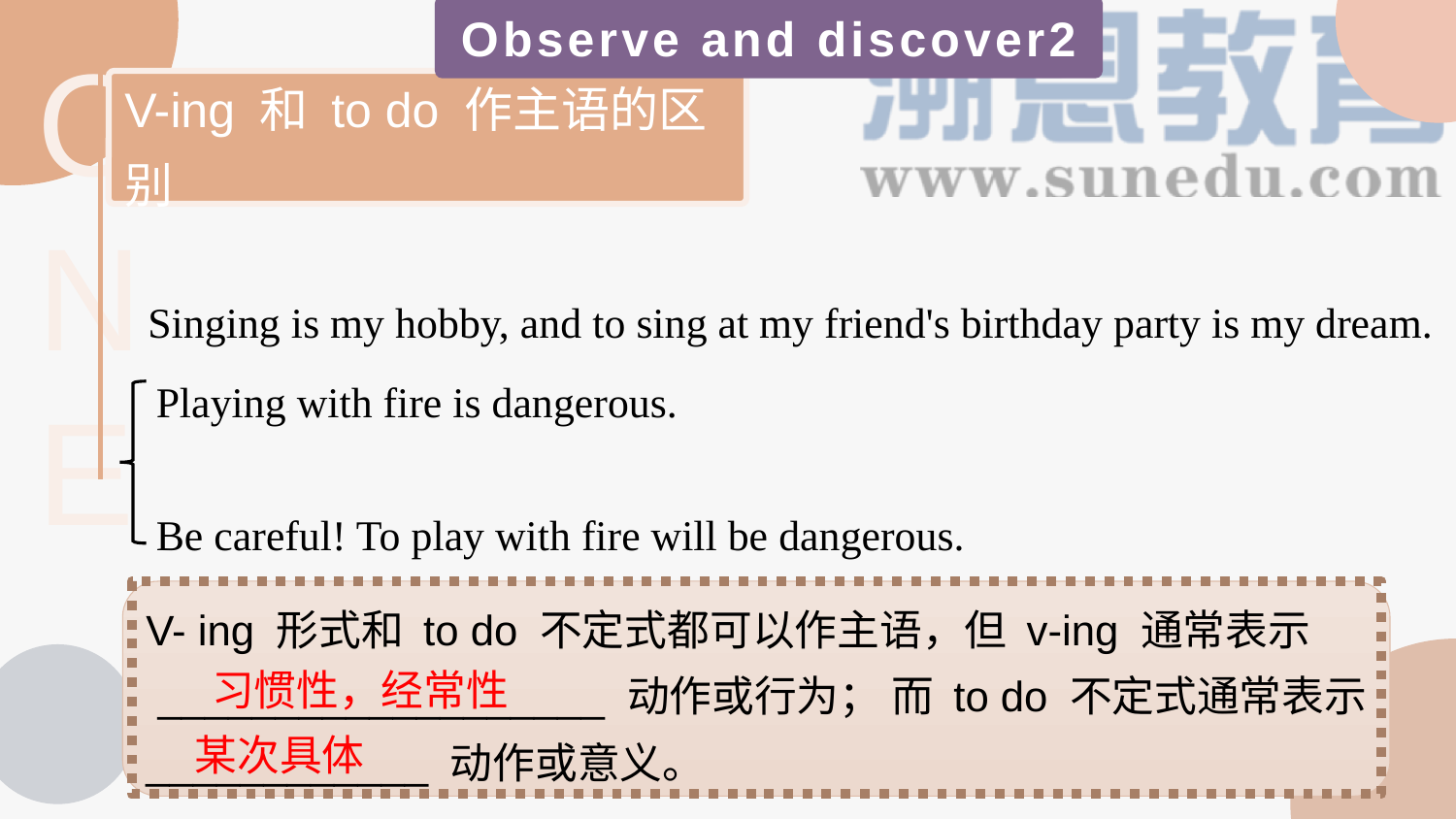

Observe and discover2
ONE
V-ing 和 to do 作主语的区别
Singing is my hobby, and to sing at my friend's birthday party is my dream.
Playing with fire is dangerous.

Be careful! To play with fire will be dangerous.

V- ing 形式和 to do 不定式都可以作主语，但 v-ing 通常表示
 ___________________ 动作或行为； 而 to do 不定式通常表示
____________ 动作或意义。

习惯性，经常性
某次具体